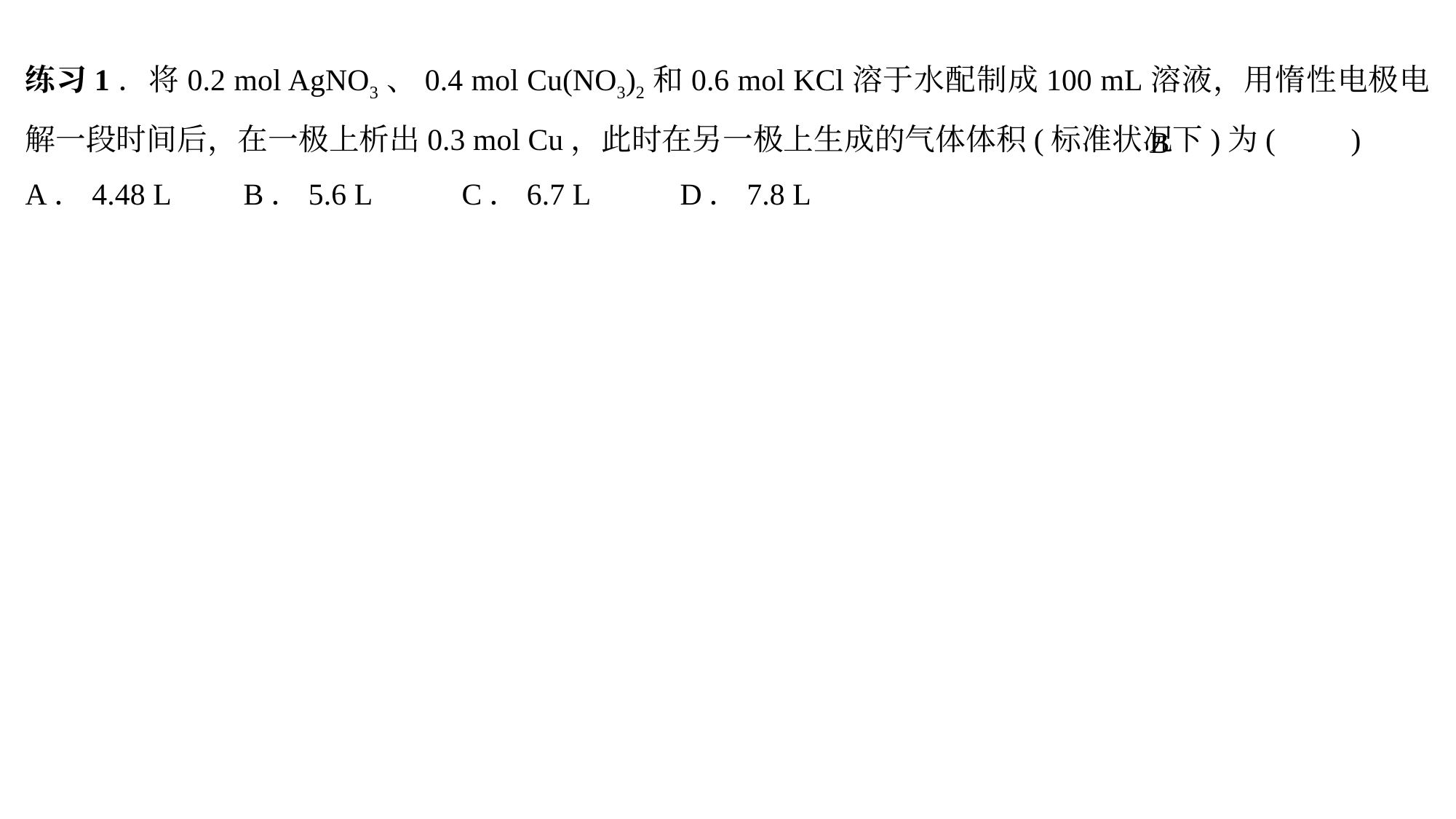

练习1．将0.2 mol AgNO3、0.4 mol Cu(NO3)2和0.6 mol KCl溶于水配制成100 mL溶液，用惰性电极电解一段时间后，在一极上析出0.3 mol Cu，此时在另一极上生成的气体体积(标准状况下)为(　　)
A．4.48 L  	B．5.6 L	C．6.7 L  	D．7.8 L
B